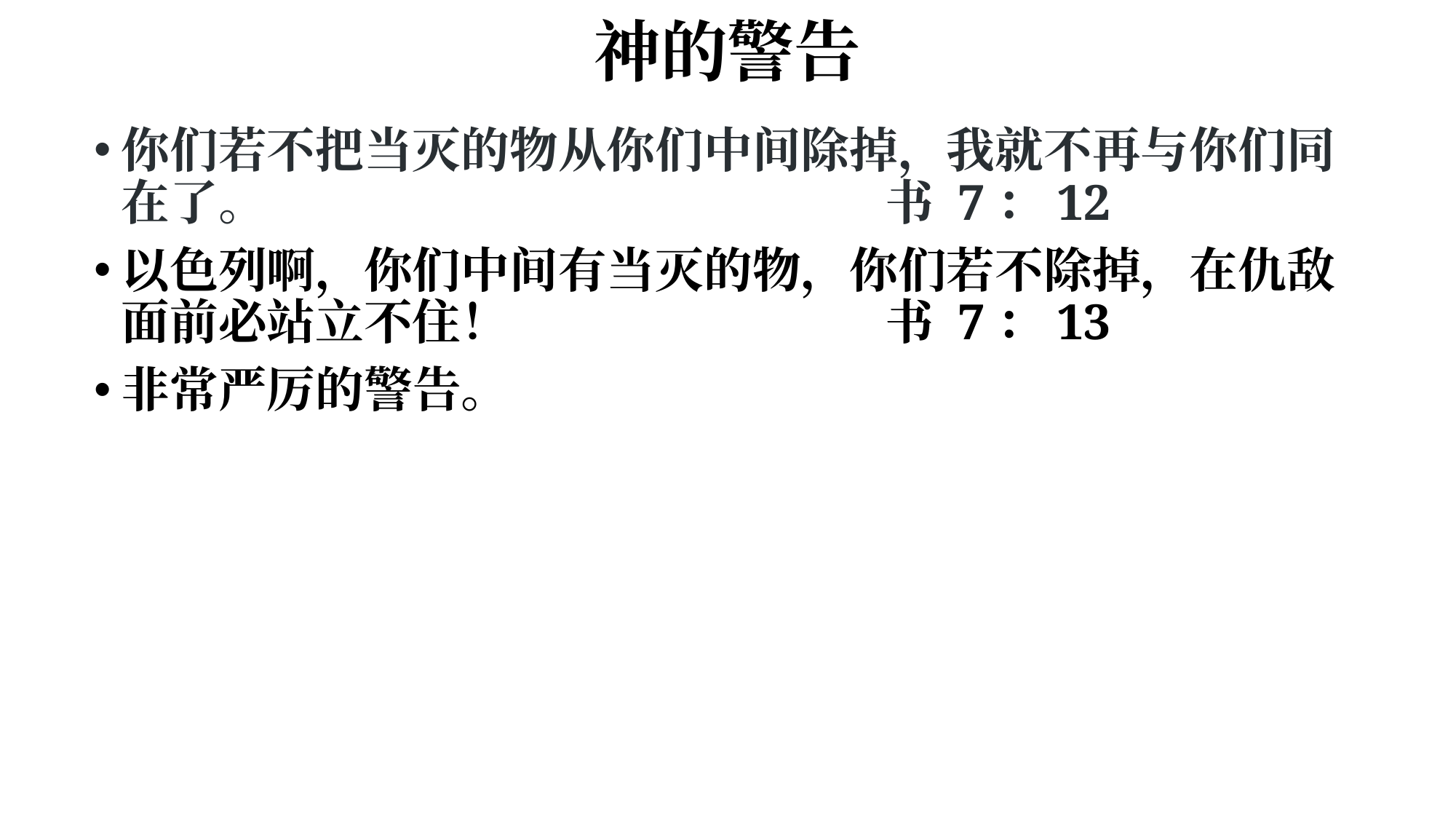

# 神的警告
你们若不把当灭的物从你们中间除掉，我就不再与你们同在了。						书 7：12
以色列啊，你们中间有当灭的物，你们若不除掉，在仇敌面前必站立不住！				书 7：13
非常严厉的警告。